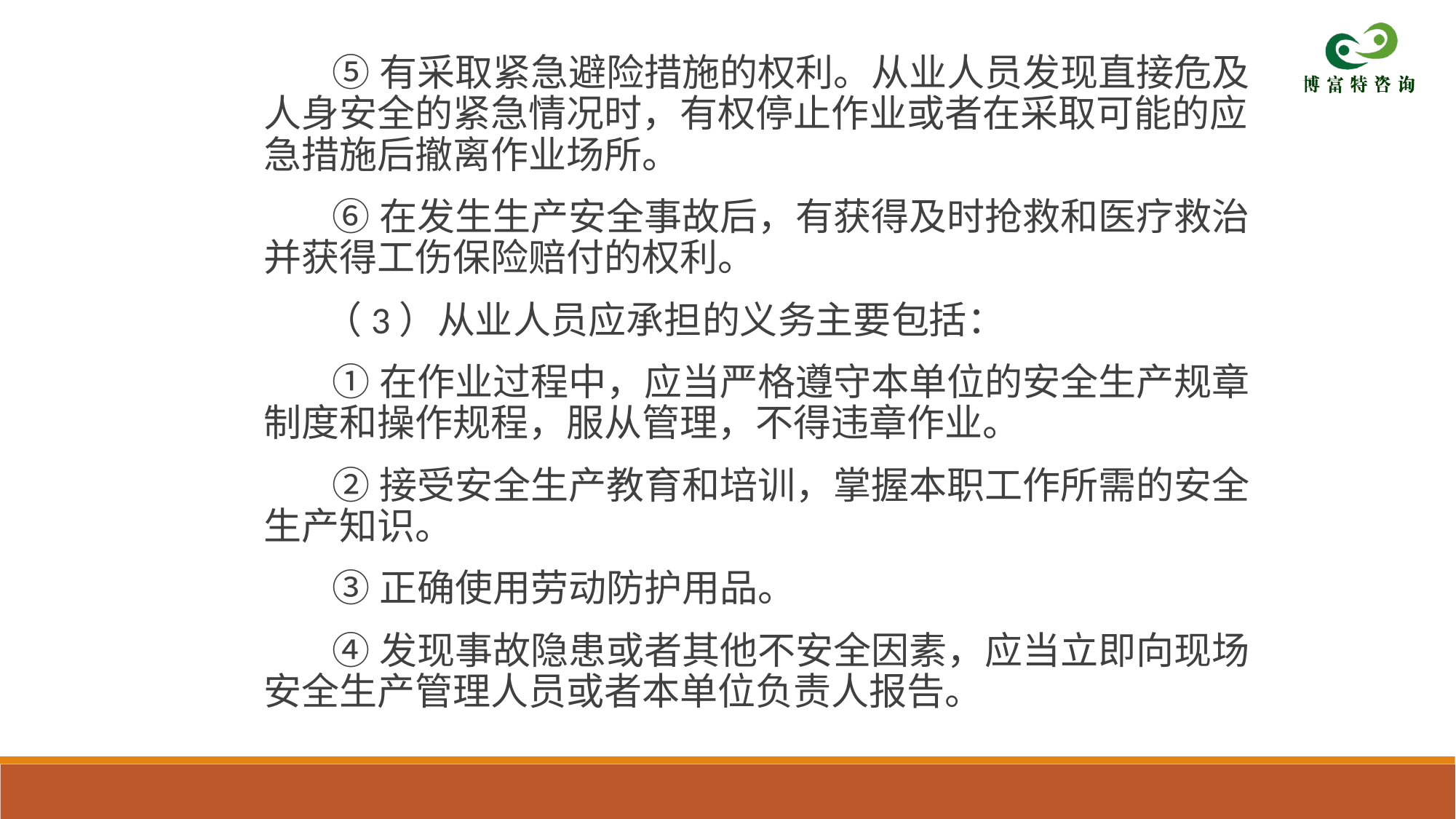

⑤有采取紧急避险措施的权利。从业人员发现直接危及人身安全的紧急情况时，有权停止作业或者在采取可能的应急措施后撤离作业场所。
        ⑥在发生生产安全事故后，有获得及时抢救和医疗救治并获得工伤保险赔付的权利。
      （3）从业人员应承担的义务主要包括：
        ①在作业过程中，应当严格遵守本单位的安全生产规章制度和操作规程，服从管理，不得违章作业。
        ②接受安全生产教育和培训，掌握本职工作所需的安全生产知识。
        ③正确使用劳动防护用品。
        ④发现事故隐患或者其他不安全因素，应当立即向现场安全生产管理人员或者本单位负责人报告。